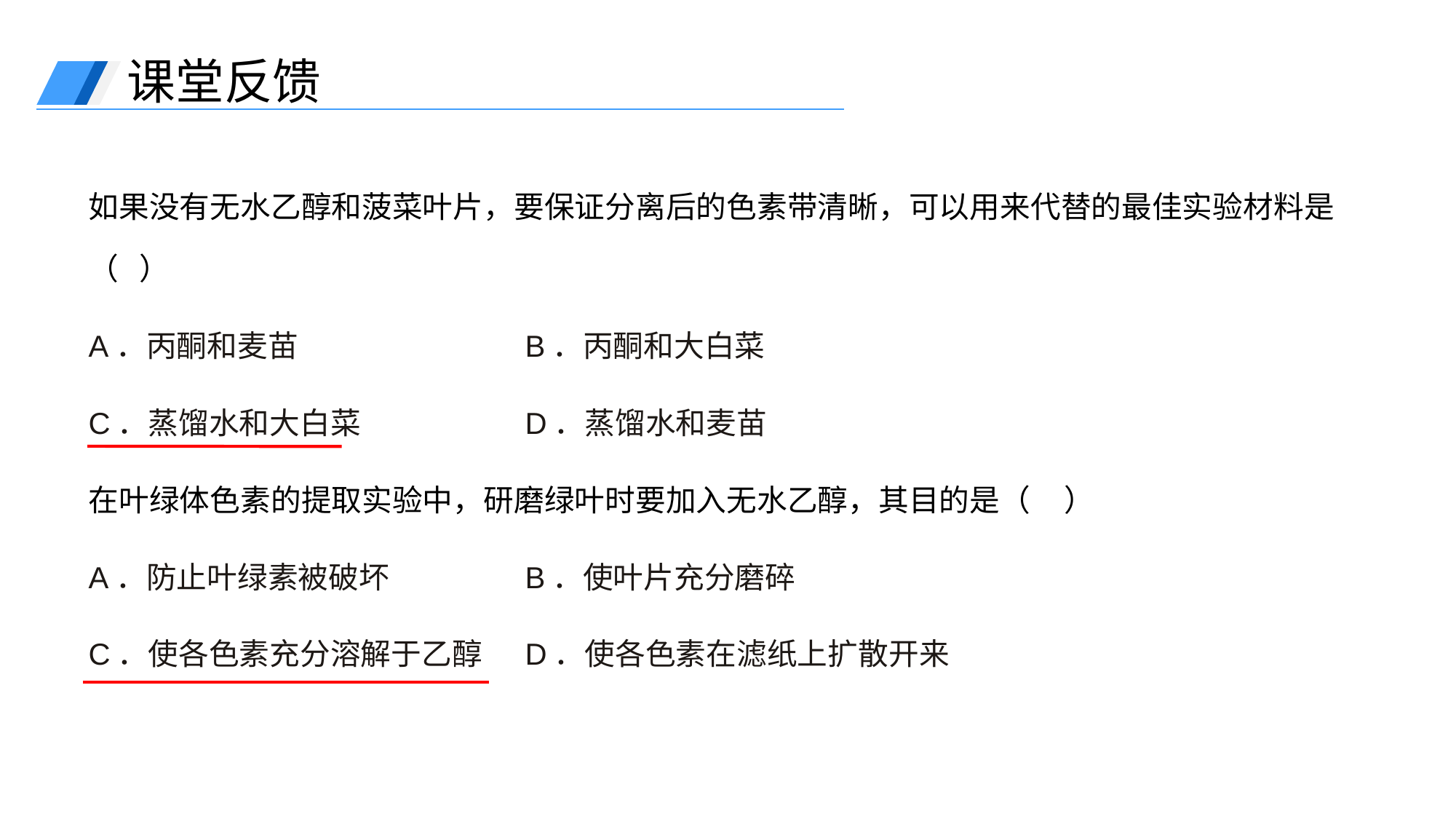

课堂反馈
如果没有无水乙醇和菠菜叶片，要保证分离后的色素带清晰，可以用来代替的最佳实验材料是（   ）
A．丙酮和麦苗    		B．丙酮和大白菜
C．蒸馏水和大白菜    		D．蒸馏水和麦苗
在叶绿体色素的提取实验中，研磨绿叶时要加入无水乙醇，其目的是（     ）
A．防止叶绿素被破坏     	B．使叶片充分磨碎
C．使各色素充分溶解于乙醇  	D．使各色素在滤纸上扩散开来